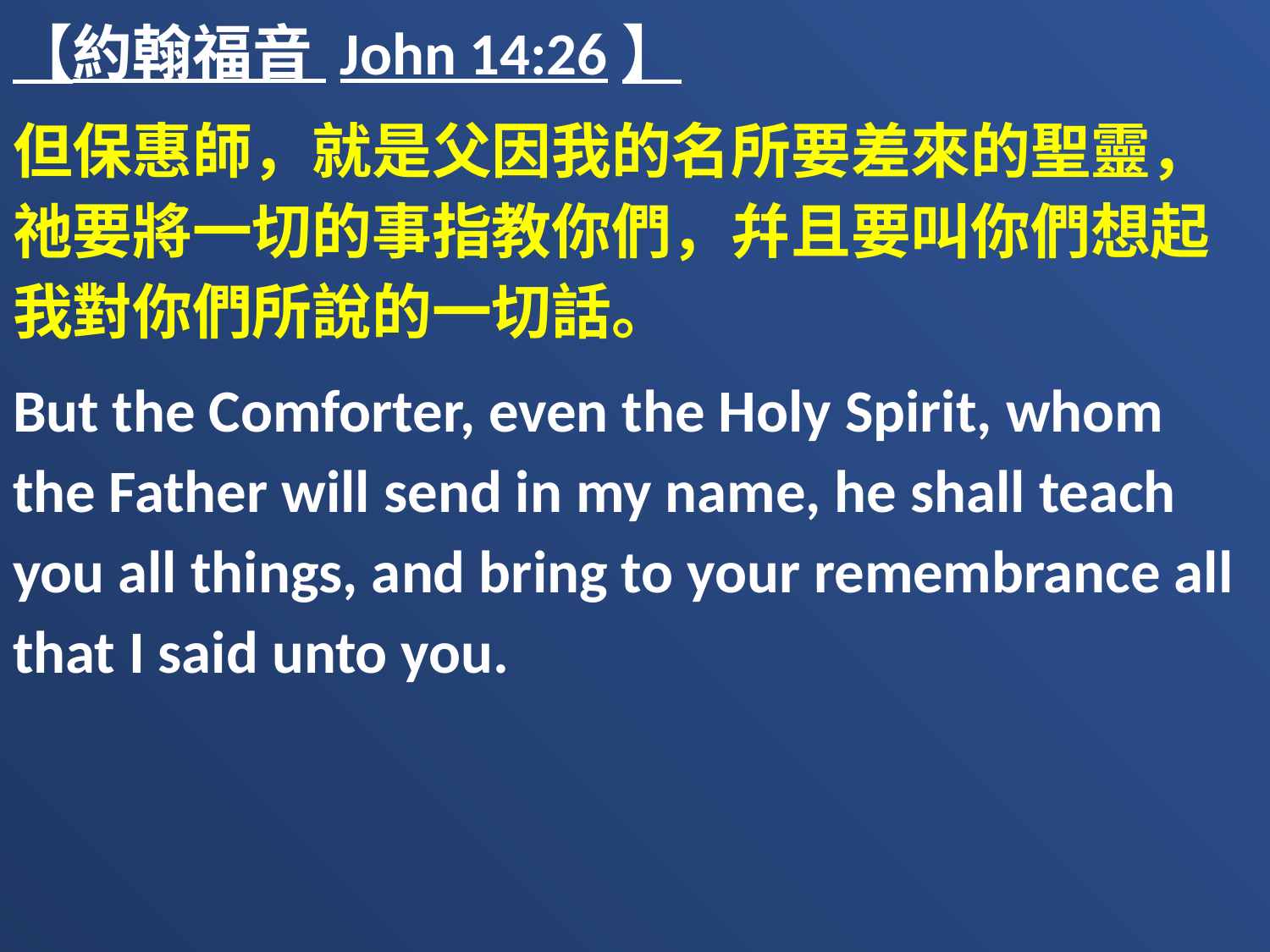

【約翰福音 John 14:26】
但保惠師，就是父因我的名所要差來的聖靈，祂要將一切的事指教你們，幷且要叫你們想起我對你們所說的一切話。
But the Comforter, even the Holy Spirit, whom the Father will send in my name, he shall teach you all things, and bring to your remembrance all that I said unto you.